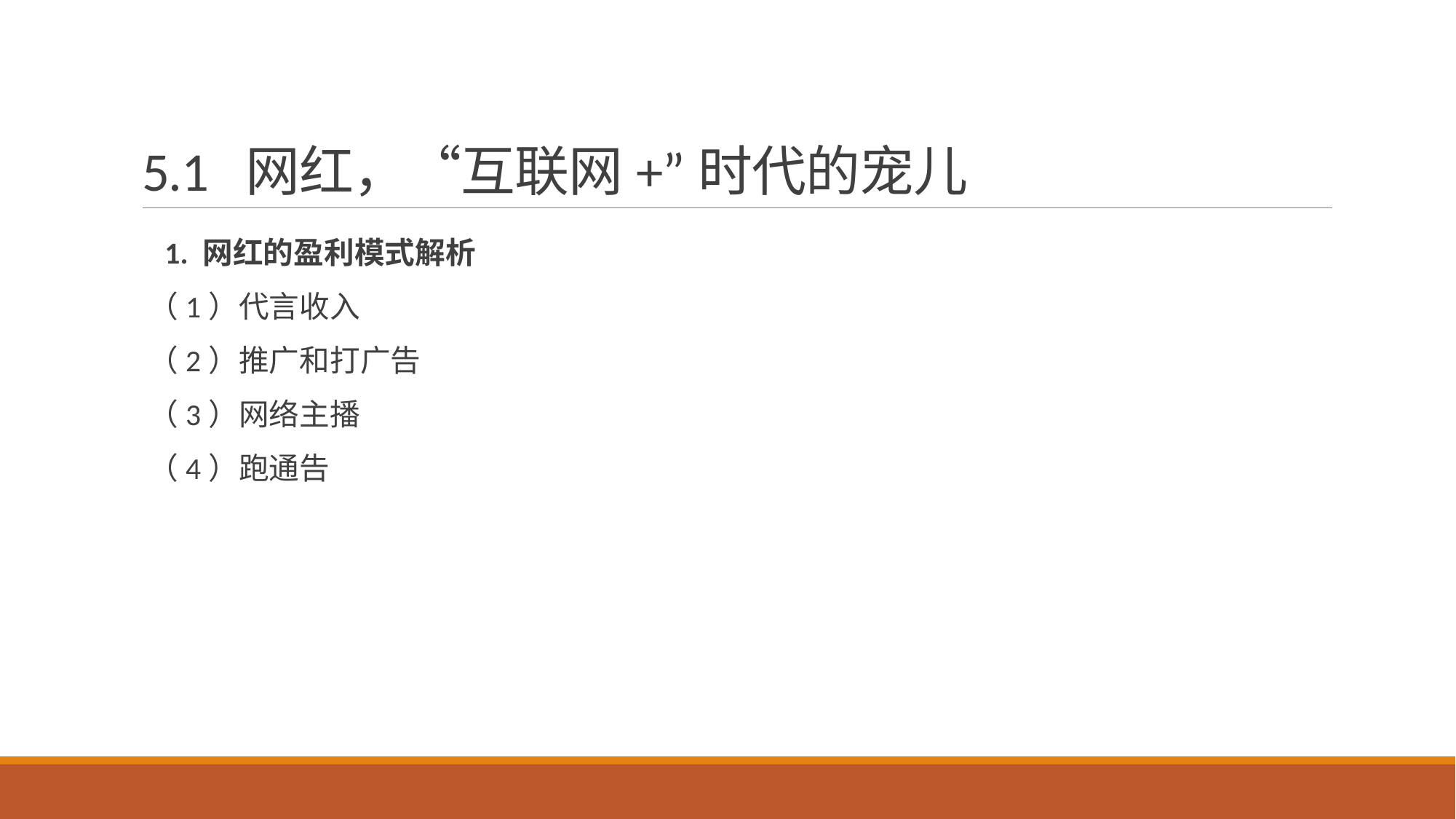

# 5.1  网红，“互联网+”时代的宠儿
    1. 网红的盈利模式解析
（1）代言收入
（2）推广和打广告
（3）网络主播
（4）跑通告